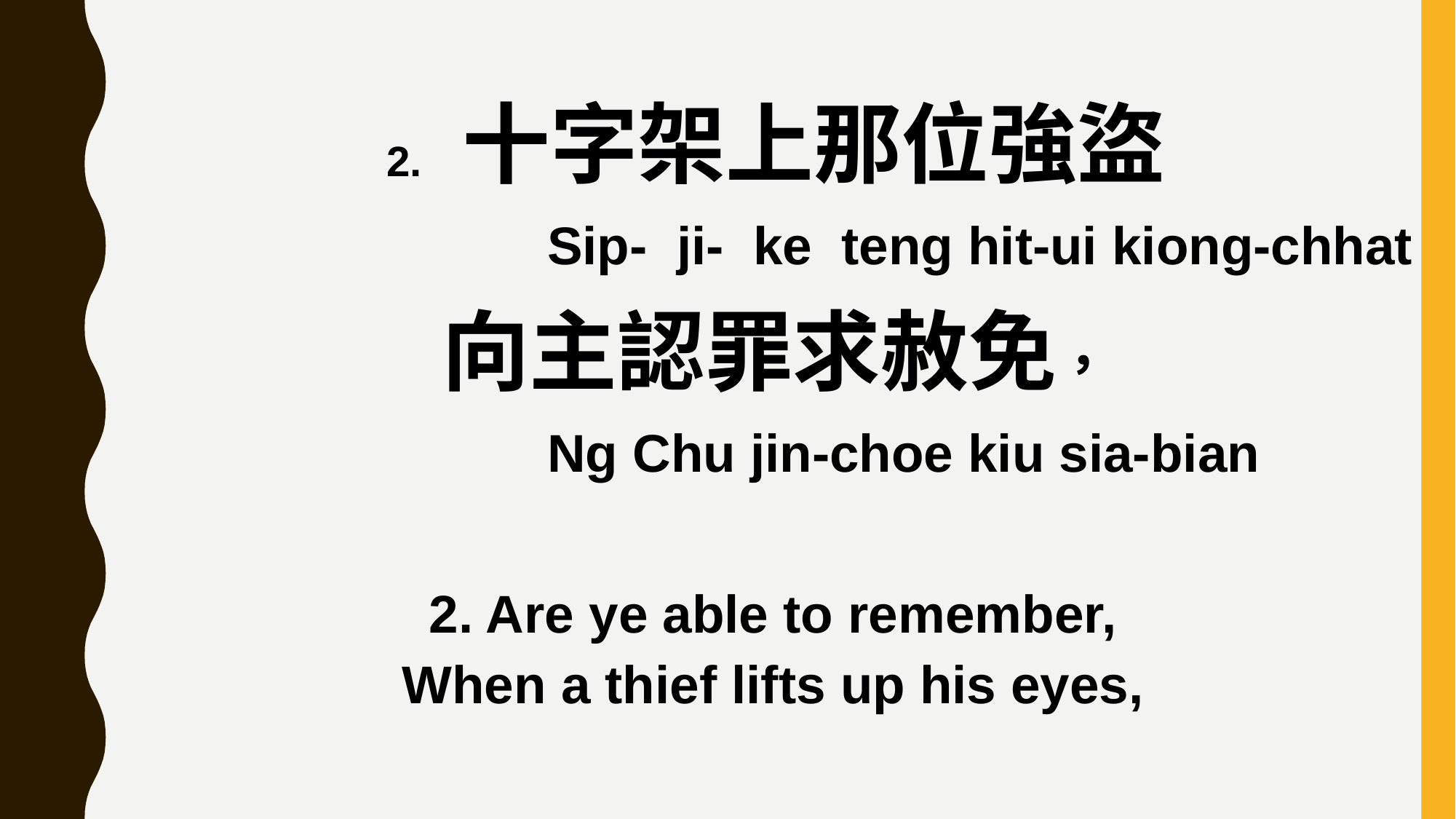

2. 十字架上那位強盜
                            Sip-  ji-  ke  teng hit-ui kiong-chhat
向主認罪求赦免，
                            Ng Chu jin-choe kiu sia-bian

2. Are ye able to remember,
When a thief lifts up his eyes,